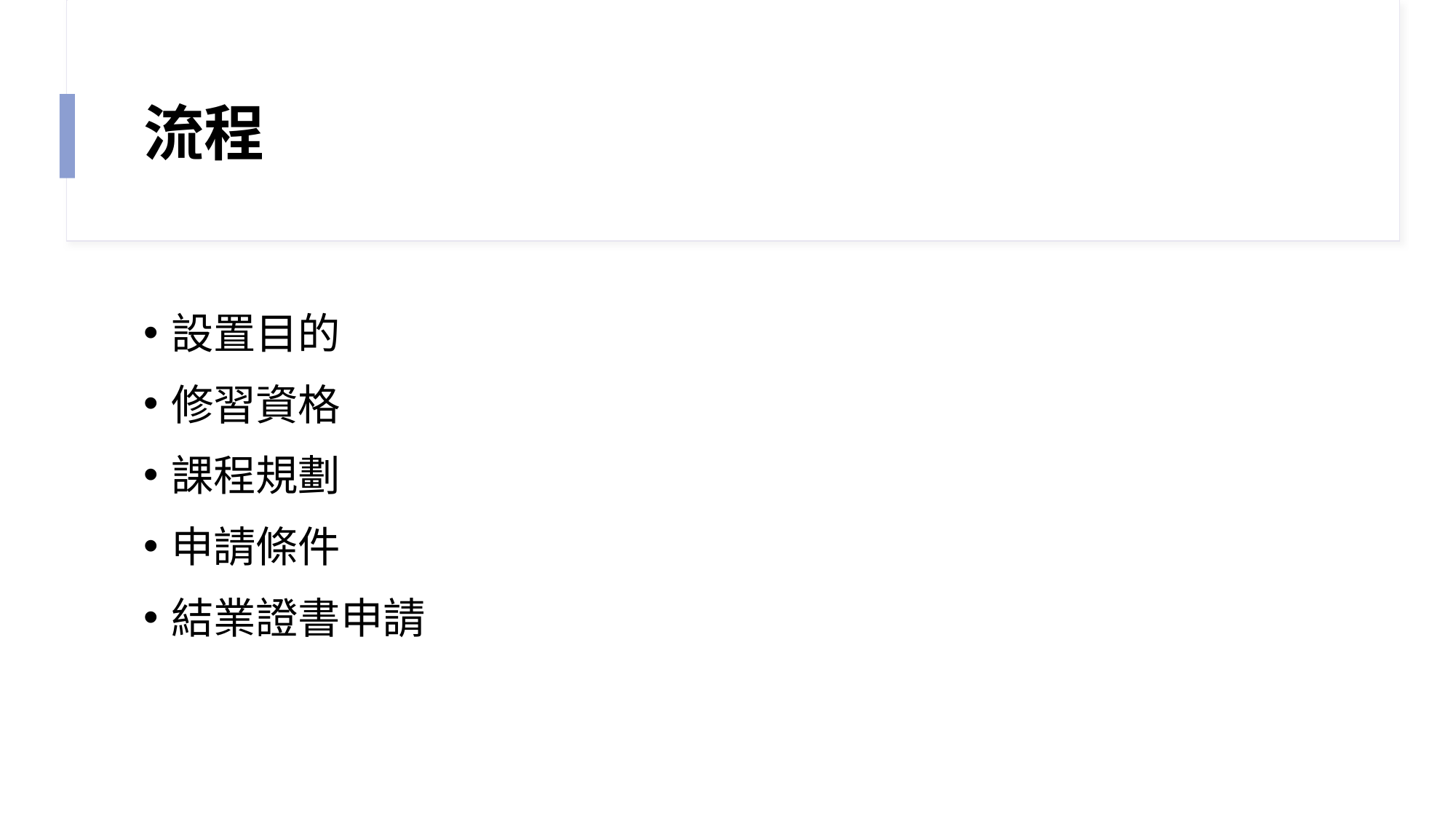

# 流程
設置目的
修習資格
課程規劃
申請條件
結業證書申請